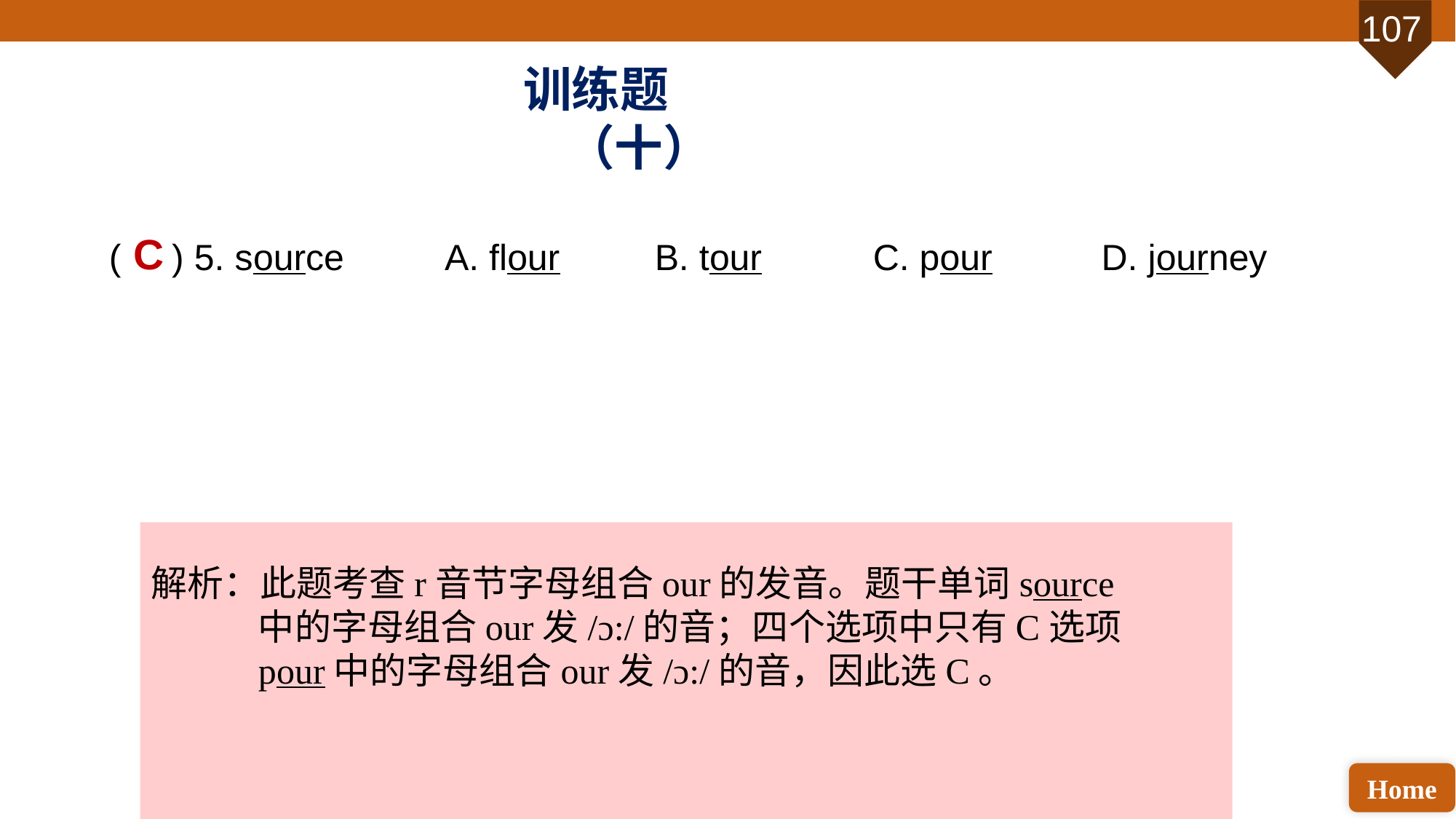

训练题（十）
(     ) 5. source	 A. flour	B. tour 	C. pour	 D. journey
C

解析：此题考查r音节字母组合our的发音。题干单词source中的字母组合our发/ɔ:/的音；四个选项中只有C选项pour中的字母组合our发/ɔ:/的音，因此选C。